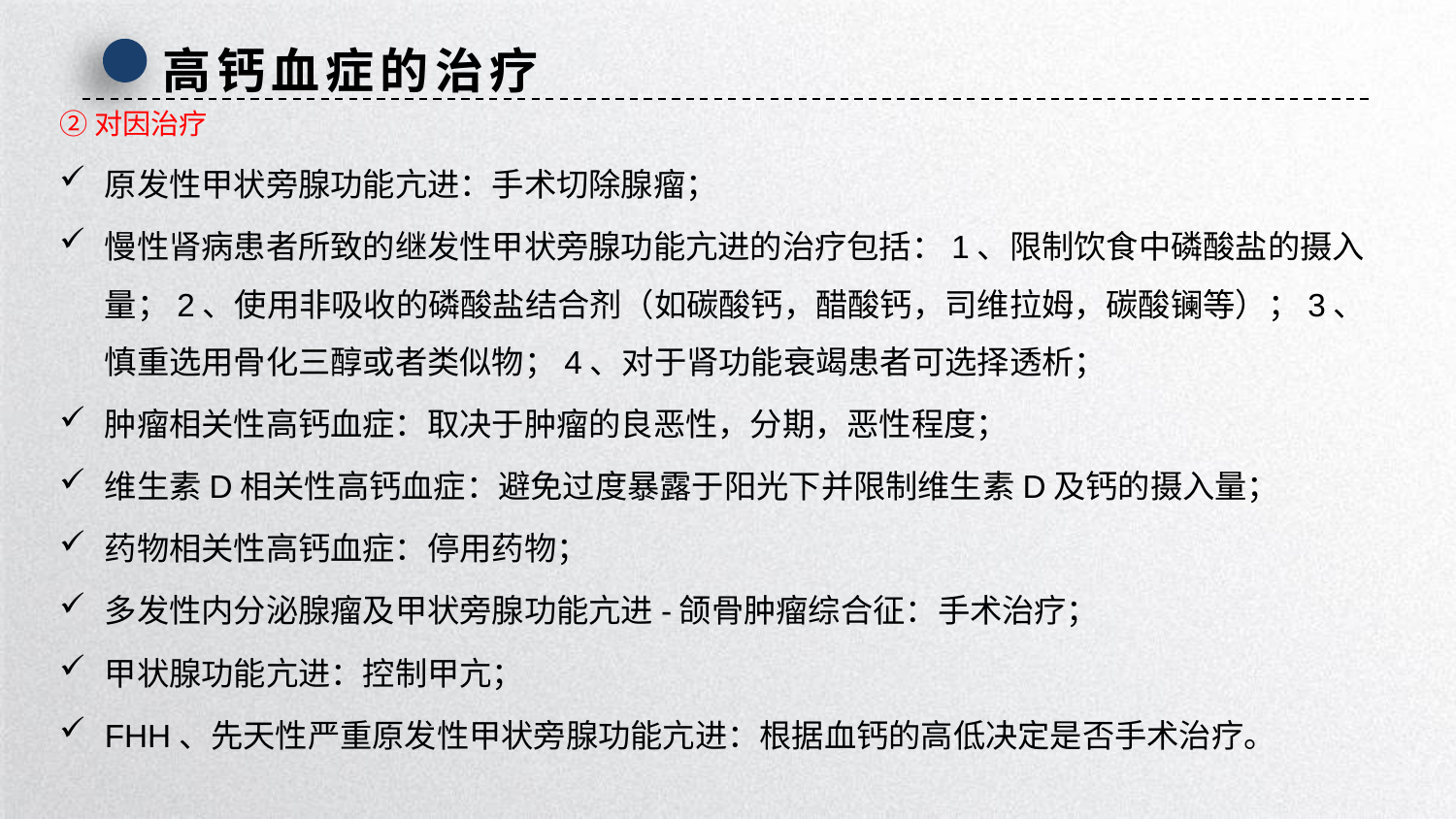

高钙血症的治疗

②对因治疗
原发性甲状旁腺功能亢进：手术切除腺瘤；
慢性肾病患者所致的继发性甲状旁腺功能亢进的治疗包括：1、限制饮食中磷酸盐的摄入量；2、使用非吸收的磷酸盐结合剂（如碳酸钙，醋酸钙，司维拉姆，碳酸镧等）；3、慎重选用骨化三醇或者类似物；4、对于肾功能衰竭患者可选择透析；
肿瘤相关性高钙血症：取决于肿瘤的良恶性，分期，恶性程度；
维生素D相关性高钙血症：避免过度暴露于阳光下并限制维生素D及钙的摄入量；
药物相关性高钙血症：停用药物；
多发性内分泌腺瘤及甲状旁腺功能亢进-颌骨肿瘤综合征：手术治疗；
甲状腺功能亢进：控制甲亢；
FHH、先天性严重原发性甲状旁腺功能亢进：根据血钙的高低决定是否手术治疗。

。
30
延时符